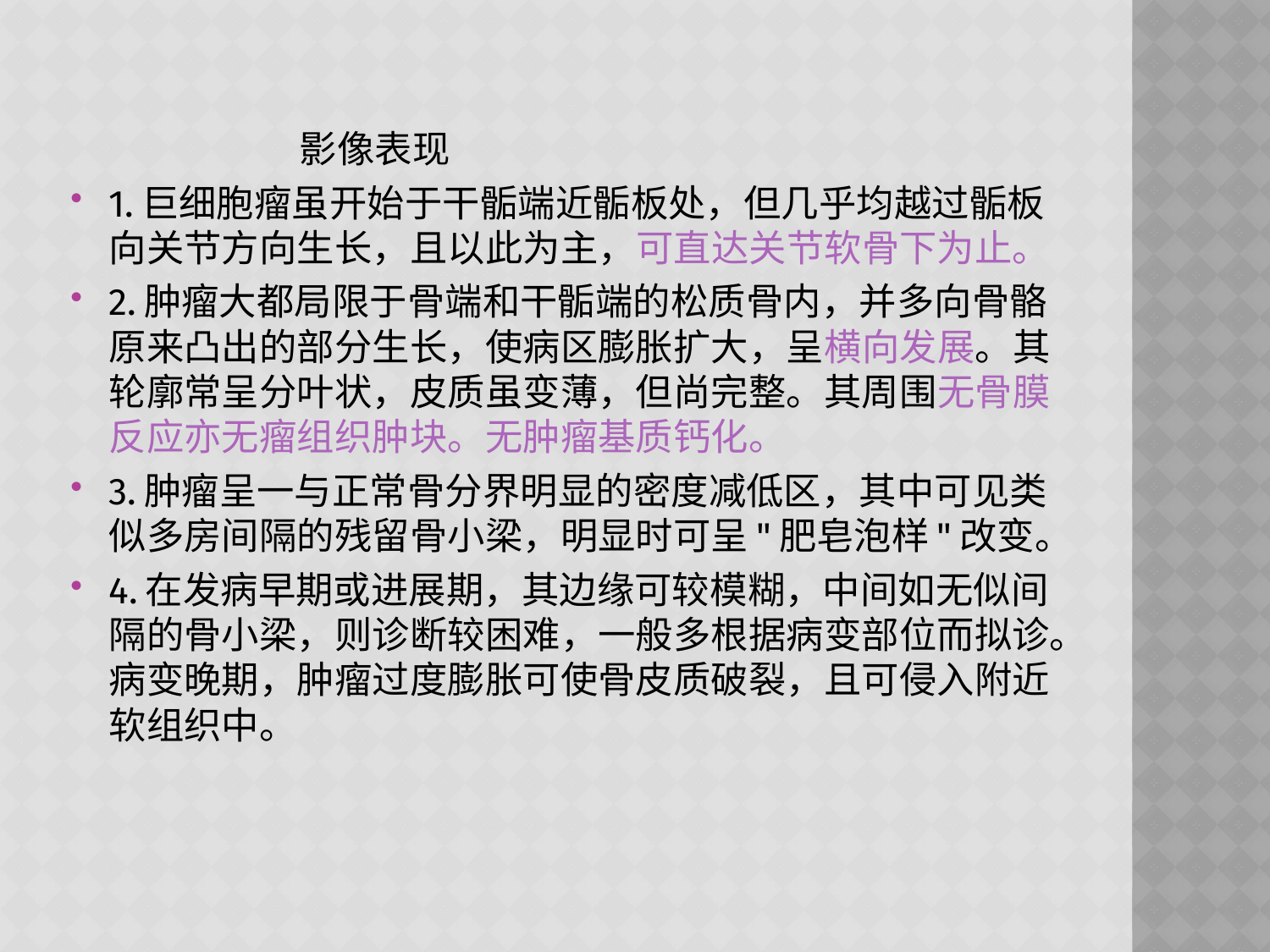

影像表现
1.巨细胞瘤虽开始于干骺端近骺板处，但几乎均越过骺板向关节方向生长，且以此为主，可直达关节软骨下为止。
2.肿瘤大都局限于骨端和干骺端的松质骨内，并多向骨骼原来凸出的部分生长，使病区膨胀扩大，呈横向发展。其轮廓常呈分叶状，皮质虽变薄，但尚完整。其周围无骨膜反应亦无瘤组织肿块。无肿瘤基质钙化。
3.肿瘤呈一与正常骨分界明显的密度减低区，其中可见类似多房间隔的残留骨小梁，明显时可呈"肥皂泡样"改变。
4.在发病早期或进展期，其边缘可较模糊，中间如无似间隔的骨小梁，则诊断较困难，一般多根据病变部位而拟诊。病变晚期，肿瘤过度膨胀可使骨皮质破裂，且可侵入附近软组织中。